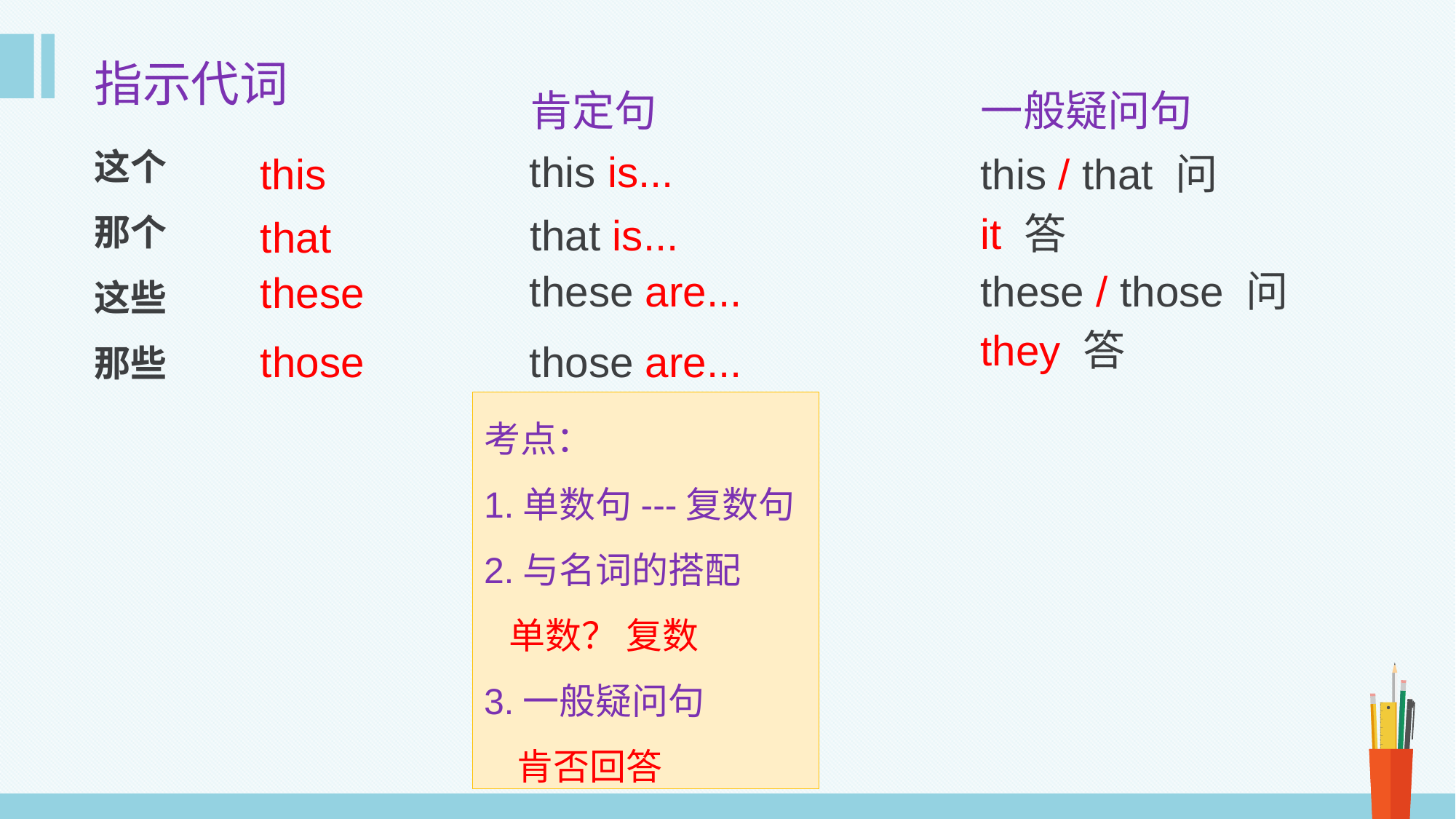

指示代词

肯定句

一般疑问句

this is...
这个
那个
这些
那些
this
this / that 问
it 答
that is...
that
these are...
these / those 问
these
they 答
those
those are...
考点：
1.单数句---复数句
2.与名词的搭配
  单数？ 复数
3.一般疑问句
   肯否回答